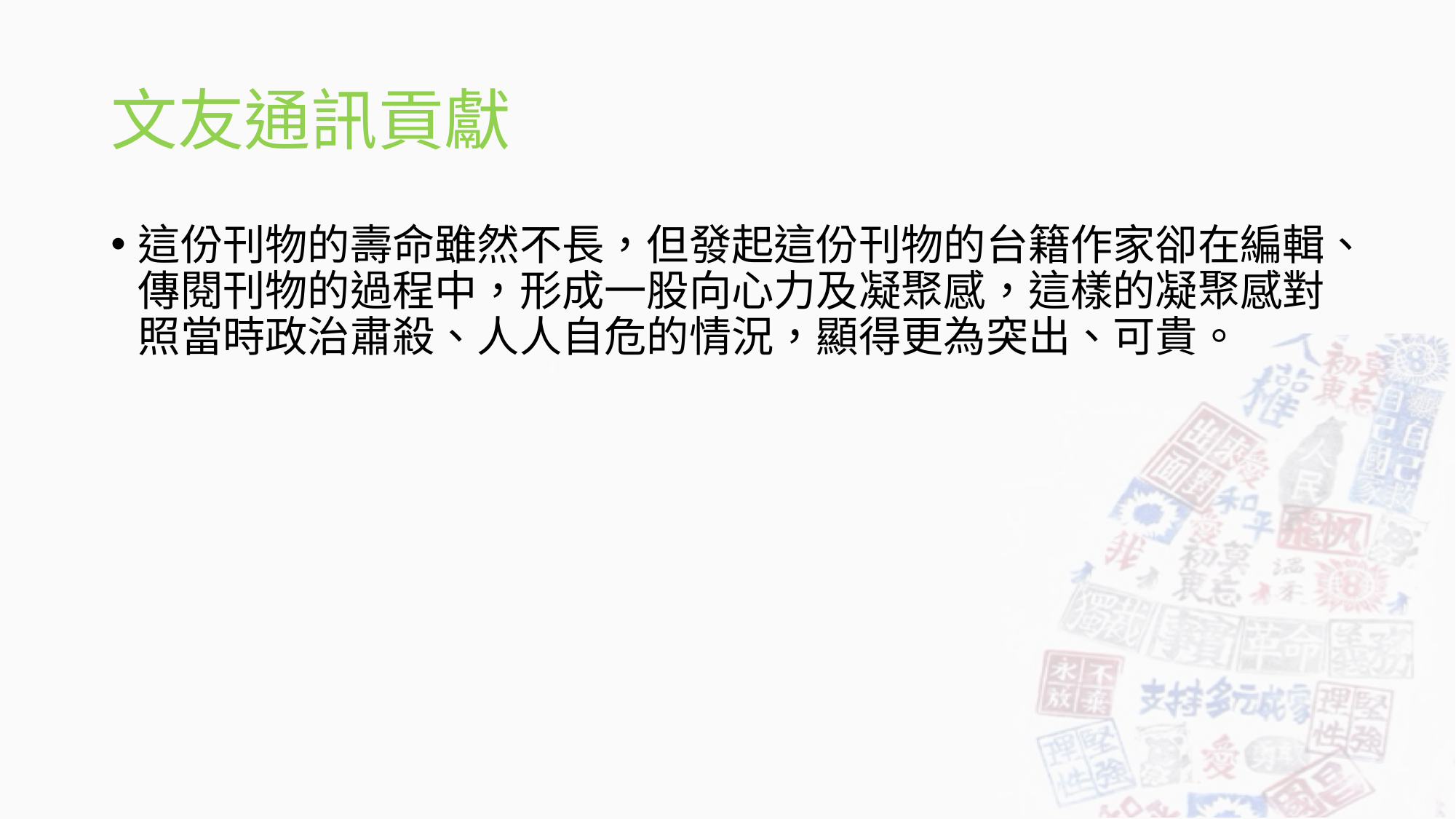

# 文友通訊貢獻
這份刊物的壽命雖然不長，但發起這份刊物的台籍作家卻在編輯、傳閱刊物的過程中，形成一股向心力及凝聚感，這樣的凝聚感對照當時政治肅殺、人人自危的情況，顯得更為突出、可貴。